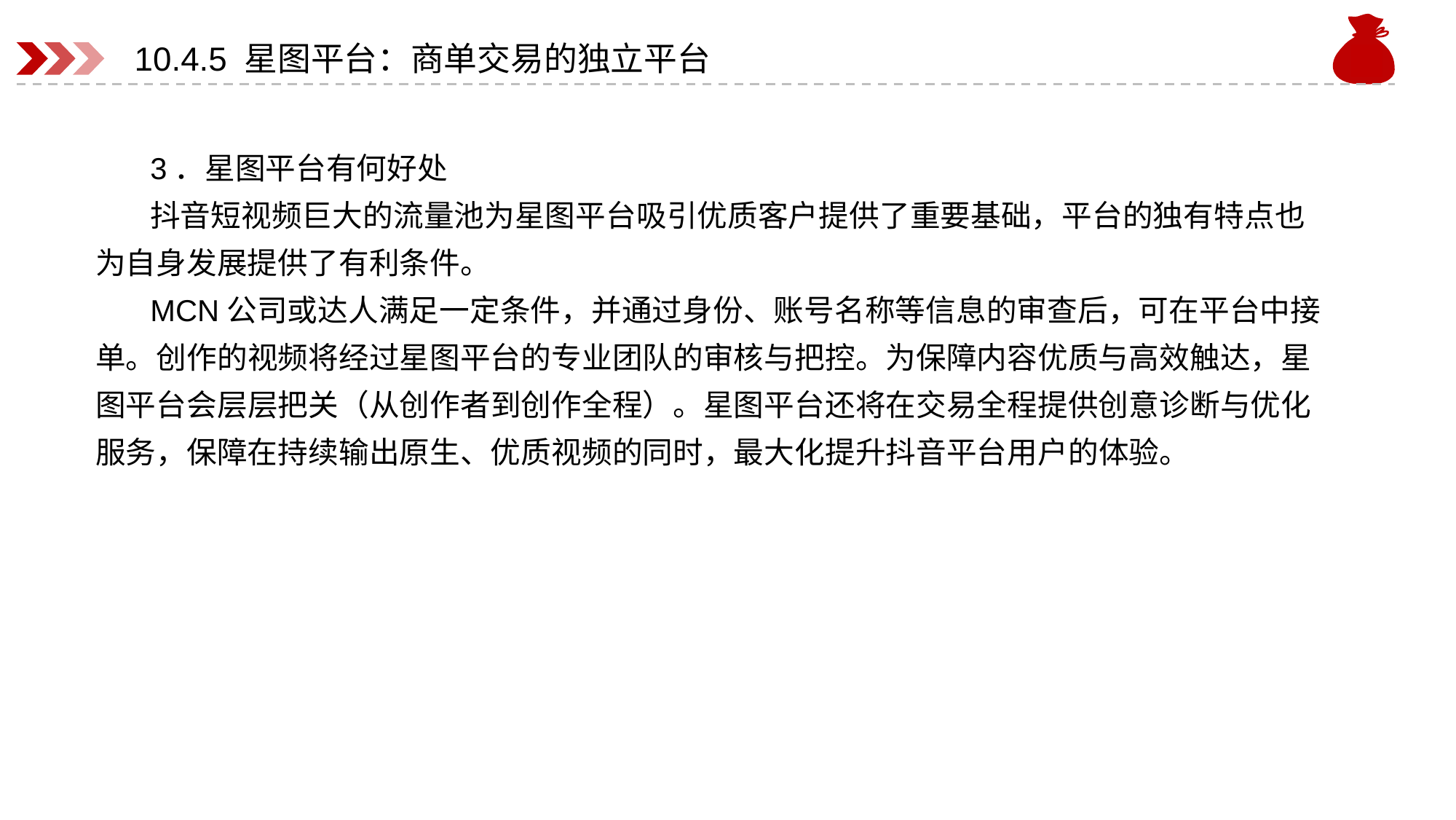

# 10.4.5 星图平台：商单交易的独立平台
43
3．星图平台有何好处
抖音短视频巨大的流量池为星图平台吸引优质客户提供了重要基础，平台的独有特点也为自身发展提供了有利条件。
MCN公司或达人满足一定条件，并通过身份、账号名称等信息的审查后，可在平台中接单。创作的视频将经过星图平台的专业团队的审核与把控。为保障内容优质与高效触达，星图平台会层层把关（从创作者到创作全程）。星图平台还将在交易全程提供创意诊断与优化服务，保障在持续输出原生、优质视频的同时，最大化提升抖音平台用户的体验。